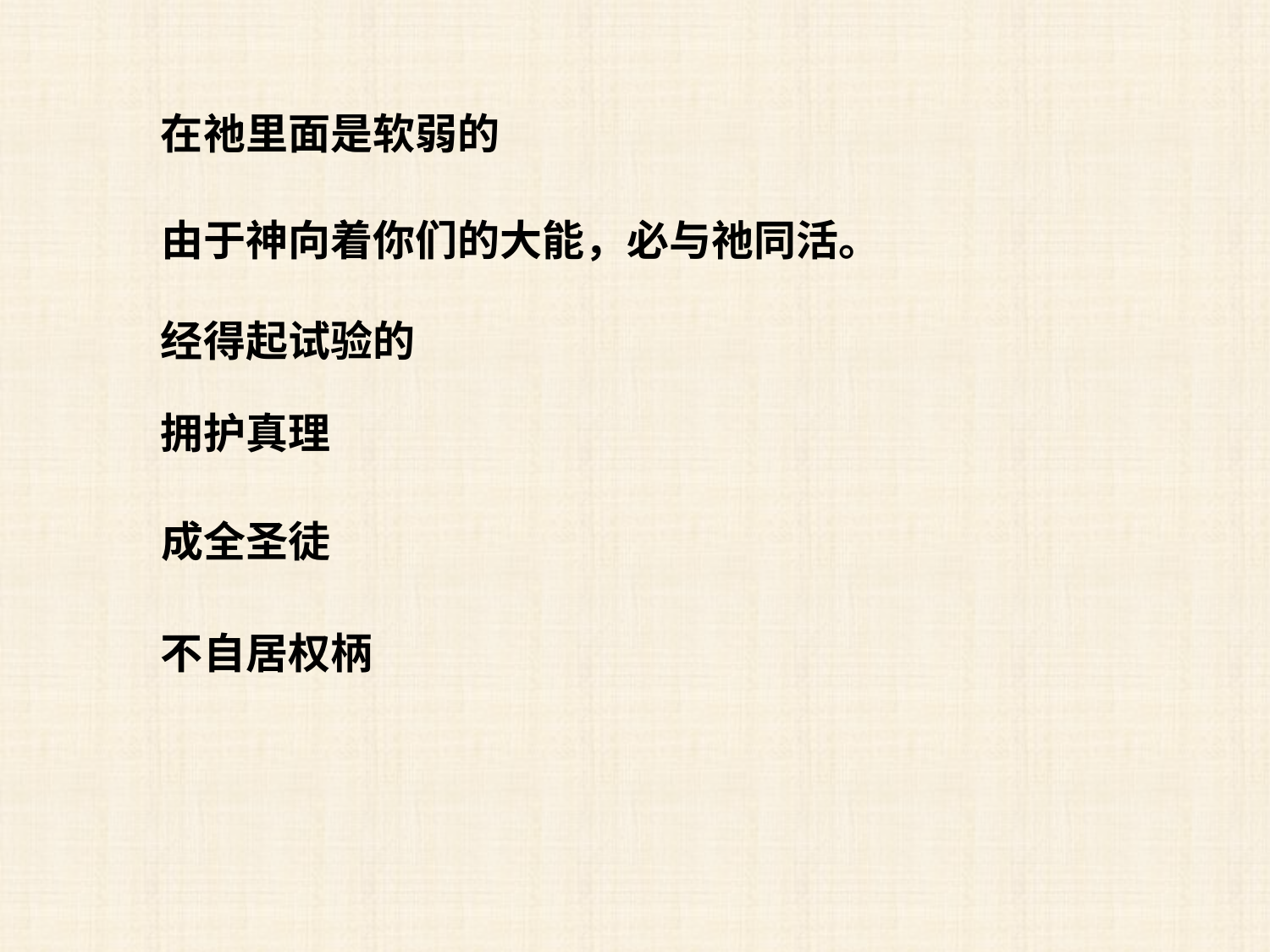

在祂里面是软弱的
由于神向着你们的大能，必与祂同活。
经得起试验的
拥护真理
成全圣徒
不自居权柄